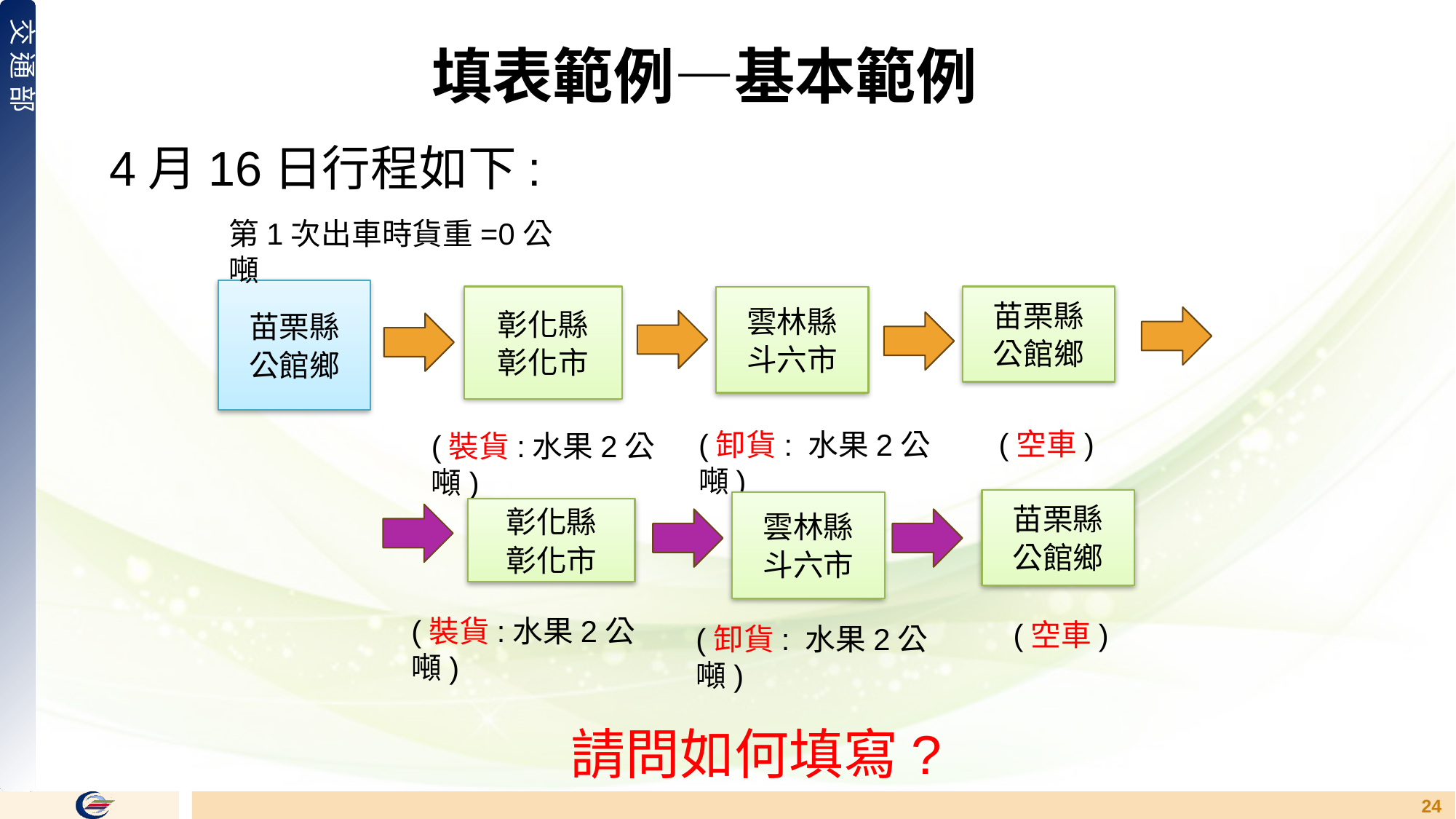

填表範例—基本範例
4月16日行程如下:
第1次出車時貨重=0公噸
苗栗縣
公館鄉
雲林縣
斗六市
苗栗縣
公館鄉
彰化縣
彰化市
(空車)
(裝貨:水果2公噸)
苗栗縣
公館鄉
雲林縣
斗六市
(卸貨: 水果2公噸)

彰化縣
彰化市

(裝貨:水果2公噸)
(空車)
(卸貨: 水果2公噸)
請問如何填寫?
24